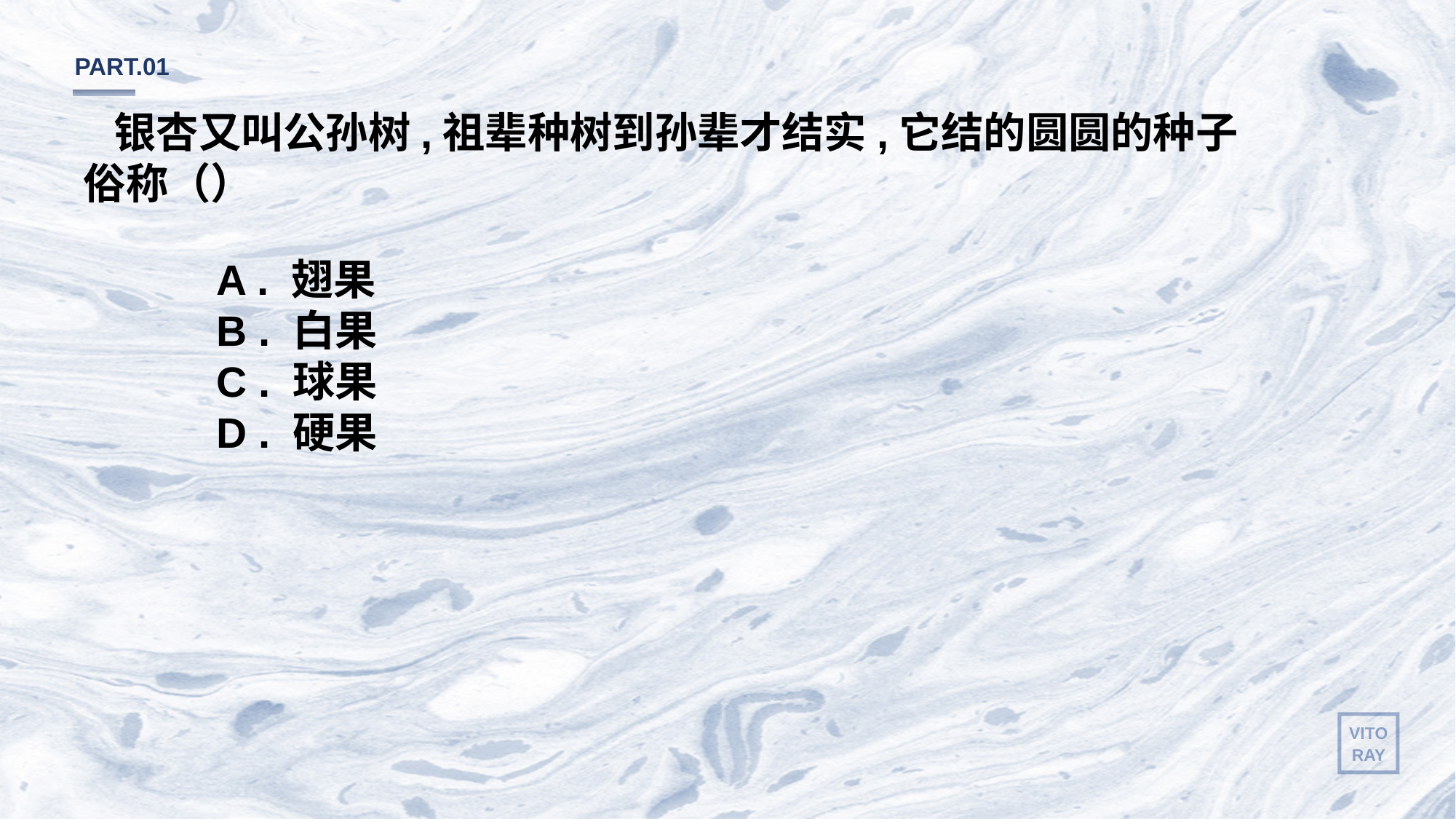

PART.01

银杏又叫公孙树,祖辈种树到孙辈才结实,它结的圆圆的种子俗称（）
A . 翅果
B . 白果
C . 球果
D . 硬果

VITO
RAY